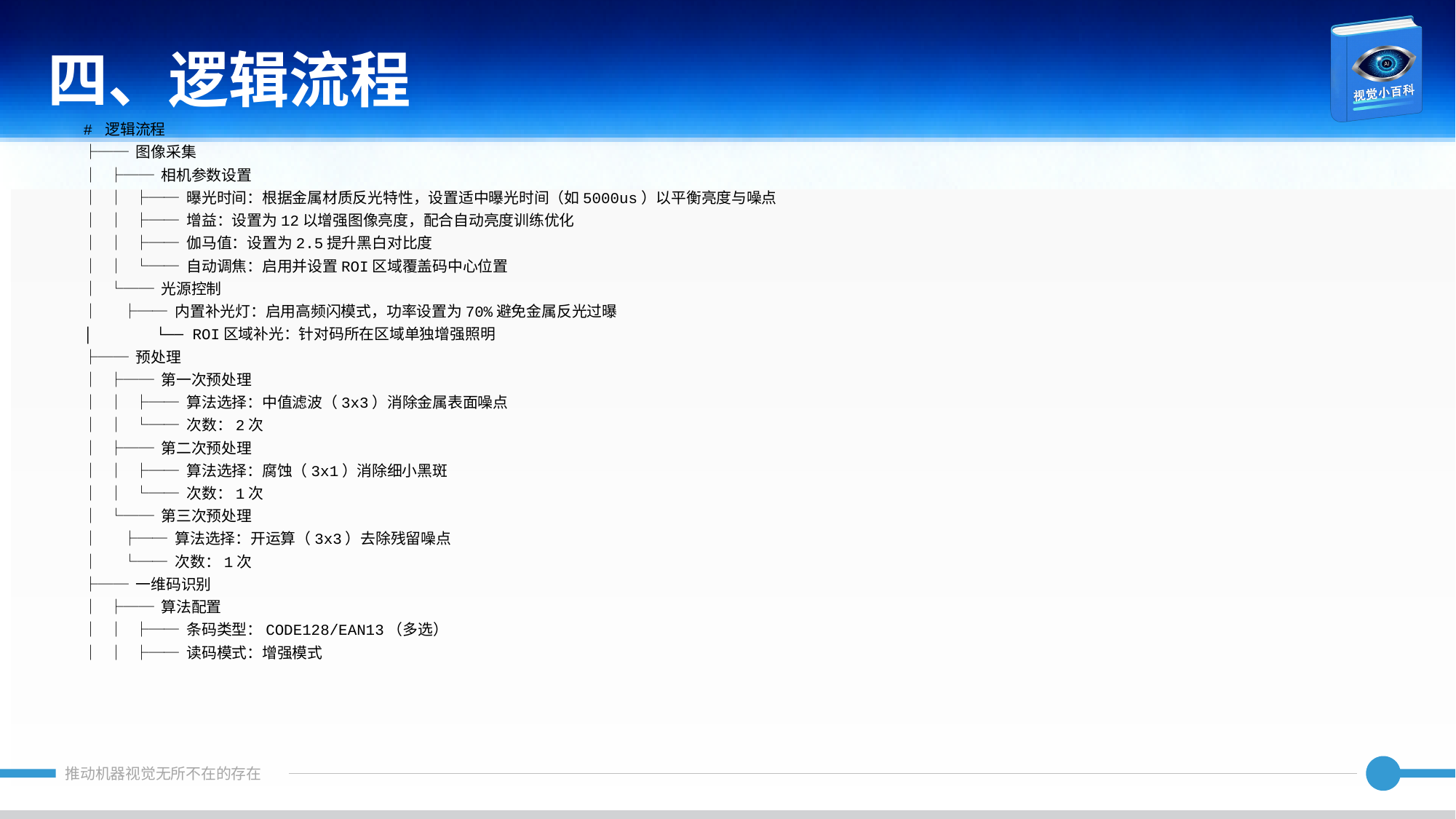

四、逻辑流程

# 逻辑流程
├── 图像采集
│   ├── 相机参数设置
│   │   ├── 曝光时间：根据金属材质反光特性，设置适中曝光时间（如5000us）以平衡亮度与噪点
│   │   ├── 增益：设置为12以增强图像亮度，配合自动亮度训练优化
│   │   ├── 伽马值：设置为2.5提升黑白对比度
│   │   └── 自动调焦：启用并设置ROI区域覆盖码中心位置
│   └── 光源控制
│       ├── 内置补光灯：启用高频闪模式，功率设置为70%避免金属反光过曝
│       └── ROI区域补光：针对码所在区域单独增强照明
├── 预处理
│   ├── 第一次预处理
│   │   ├── 算法选择：中值滤波（3x3）消除金属表面噪点
│   │   └── 次数：2次
│   ├── 第二次预处理
│   │   ├── 算法选择：腐蚀（3x1）消除细小黑斑
│   │   └── 次数：1次
│   └── 第三次预处理
│       ├── 算法选择：开运算（3x3）去除残留噪点
│       └── 次数：1次
├── 一维码识别
│   ├── 算法配置
│   │   ├── 条码类型：CODE128/EAN13（多选）
│   │   ├── 读码模式：增强模式
8